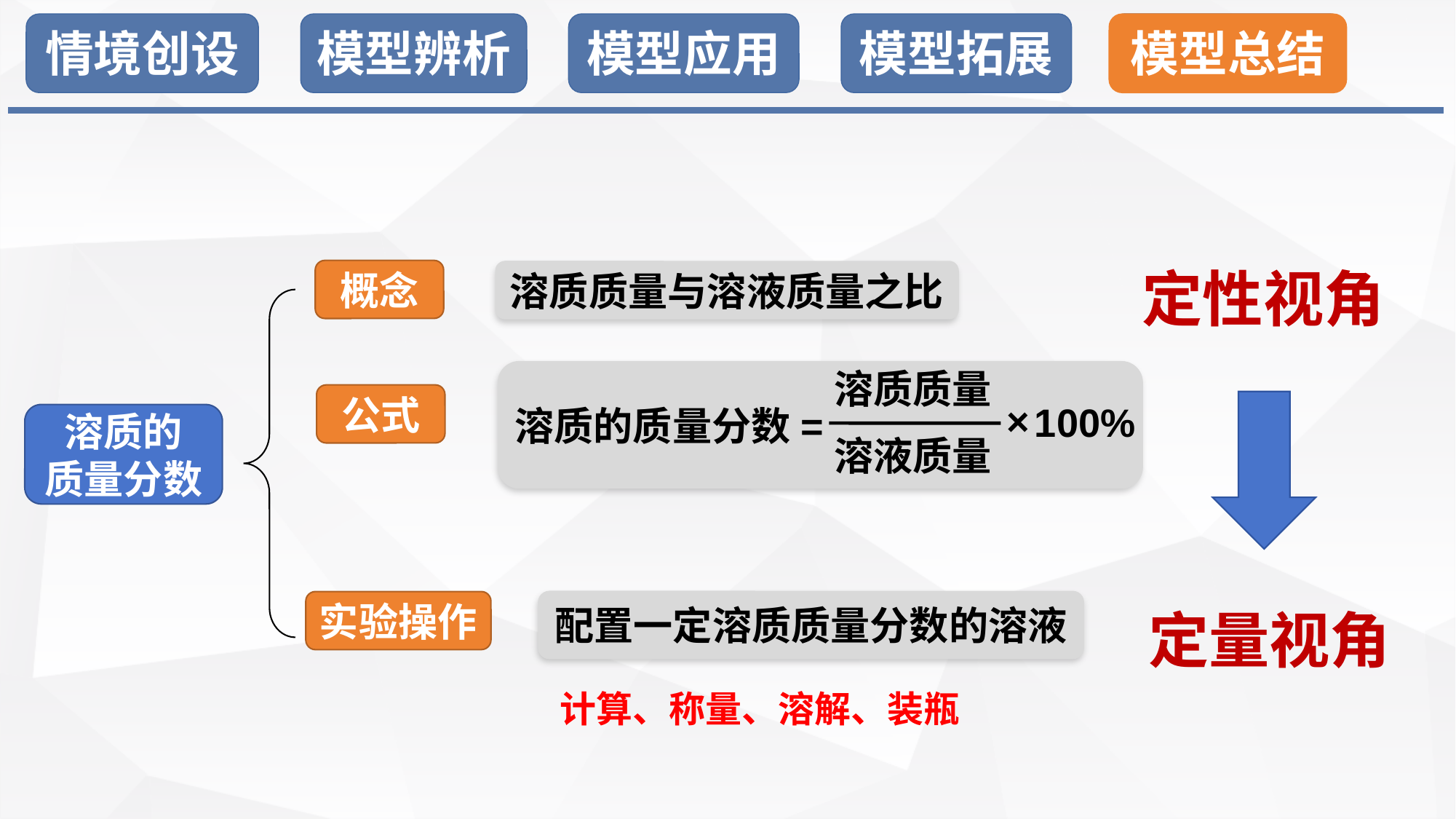

模型总结
定性视角
概念
溶质质量与溶液质量之比

溶质质量
×
100%

溶液质量
溶质的质量分数=
公式

溶质的
质量分数
配置一定溶质质量分数的溶液
实验操作
定量视角
计算、称量、溶解、装瓶